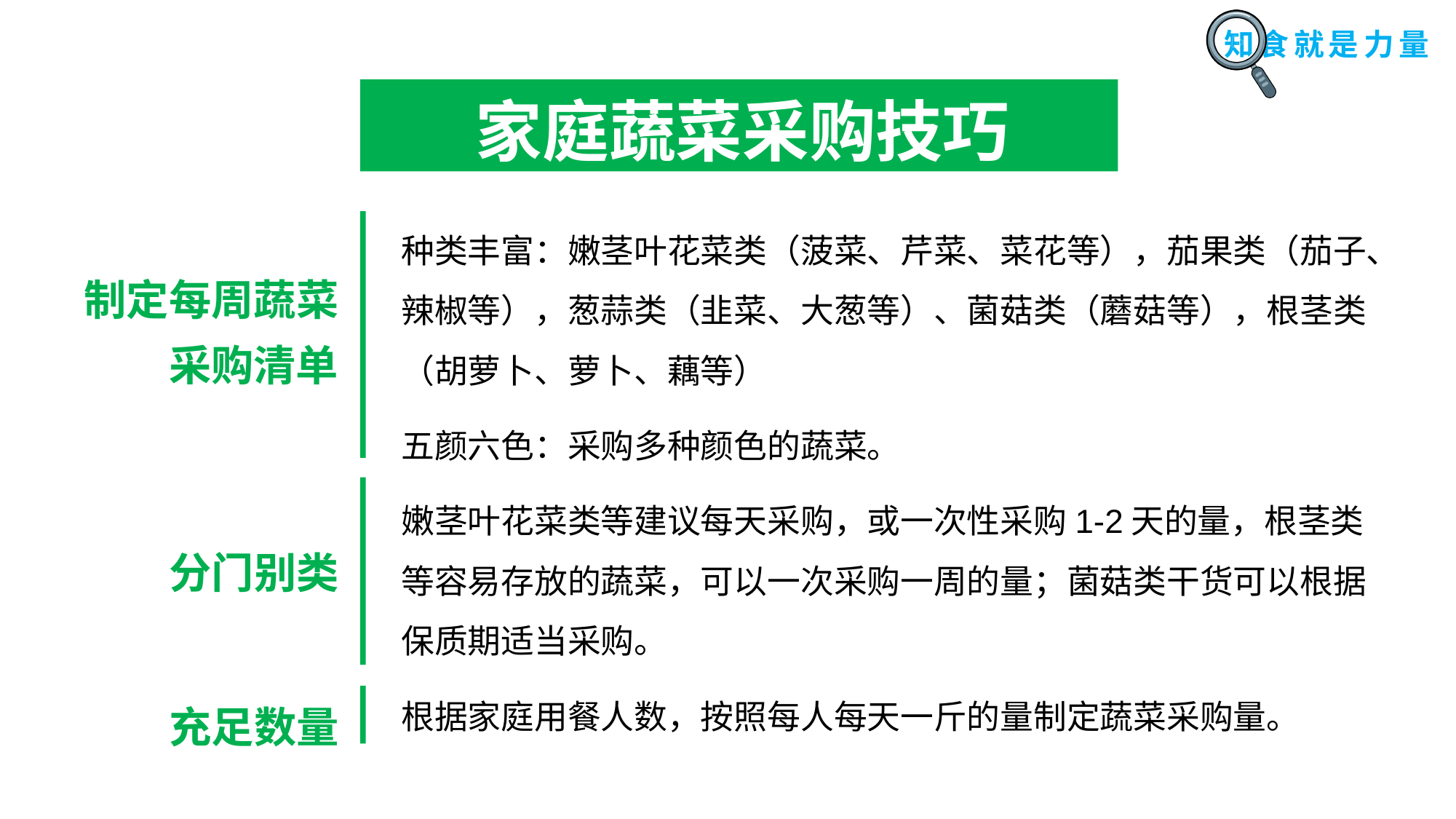

家庭蔬菜采购技巧
种类丰富：嫩茎叶花菜类（菠菜、芹菜、菜花等），茄果类（茄子、辣椒等），葱蒜类（韭菜、大葱等）、菌菇类（蘑菇等），根茎类（胡萝卜、萝卜、藕等）
五颜六色：采购多种颜色的蔬菜。
嫩茎叶花菜类等建议每天采购，或一次性采购1-2天的量，根茎类等容易存放的蔬菜，可以一次采购一周的量；菌菇类干货可以根据保质期适当采购。
根据家庭用餐人数，按照每人每天一斤的量制定蔬菜采购量。

制定每周蔬菜
采购清单

分门别类
充足数量